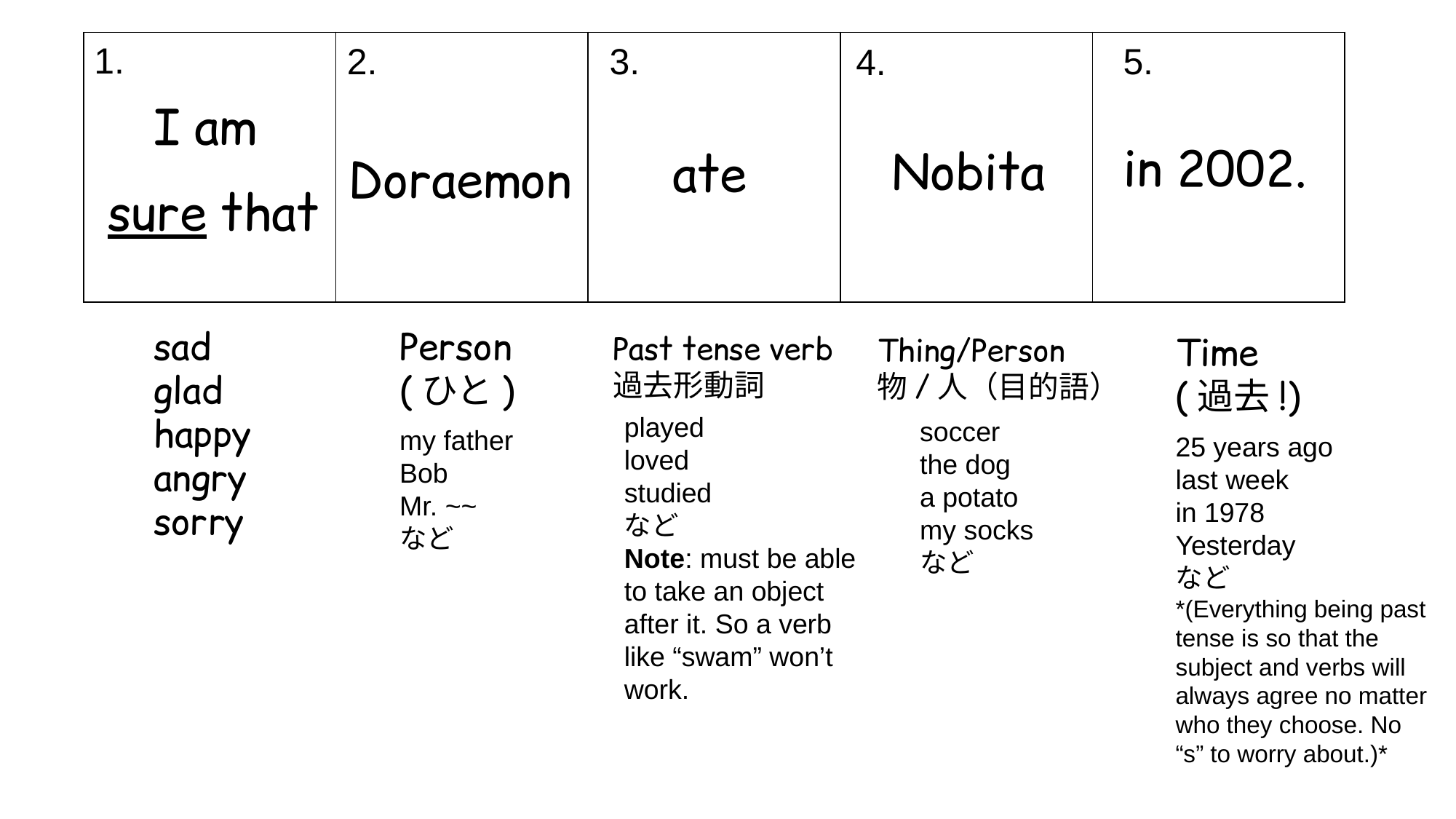

1.
|  |  |  |  |  |
| --- | --- | --- | --- | --- |
2.
3.
5.
4.
I am
in 2002.
Nobita
ate
Doraemon
sure that
sad
glad  happy angry  sorry
Person (ひと)
Time (過去!)
Past tense verb
過去形動詞
Thing/Person
物/人（目的語）
played
loved
studied
など
Note: must be able to take an object after it. So a verb like “swam” won’t work.
soccer
the dog
a potato
my socks
など
my father
Bob
Mr. ~~
など
25 years ago
last week
in 1978
Yesterday
など
*(Everything being past tense is so that the subject and verbs will always agree no matter who they choose. No “s” to worry about.)*